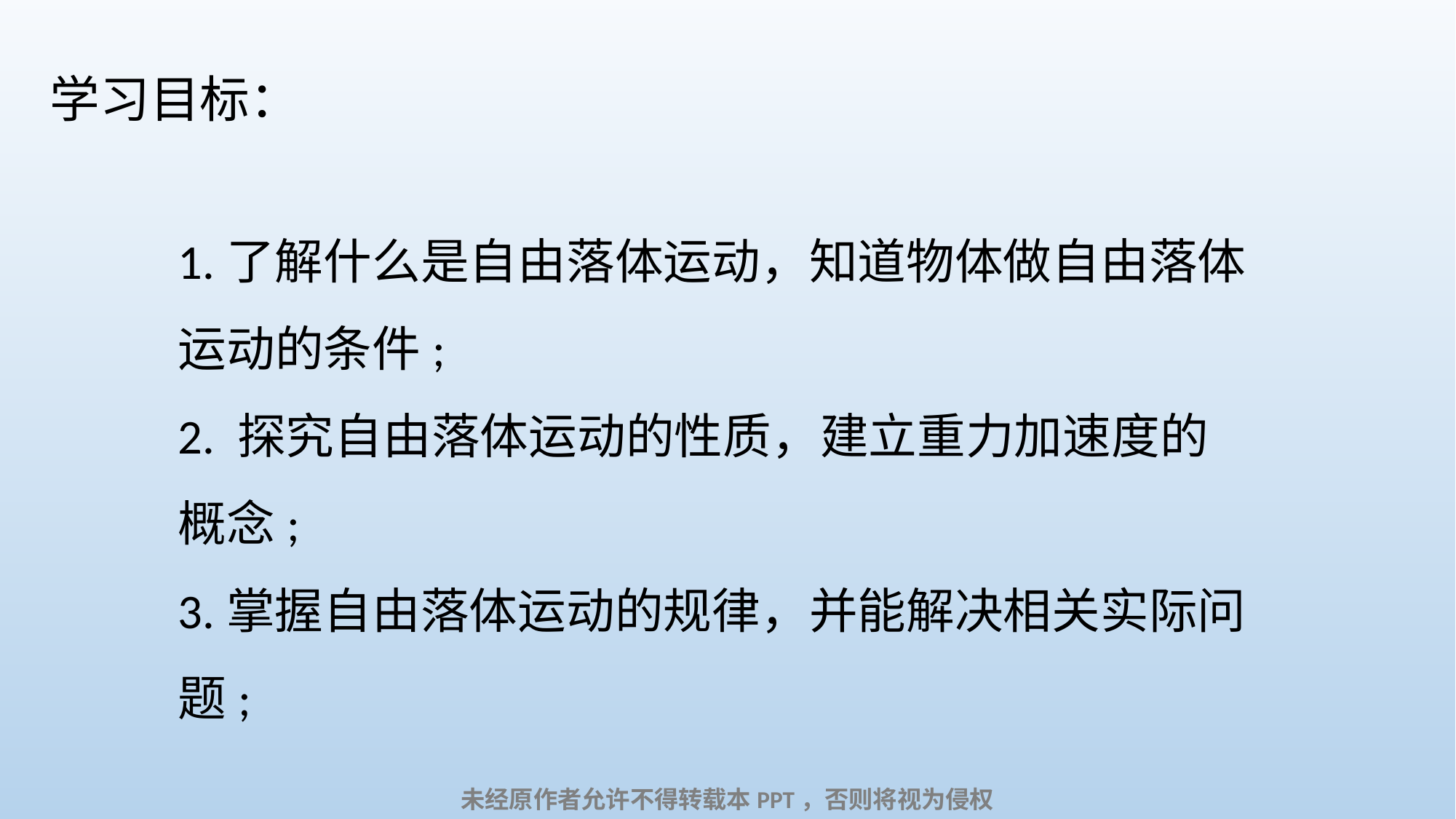

学习目标：
1.了解什么是自由落体运动，知道物体做自由落体运动的条件;
2. 探究自由落体运动的性质，建立重力加速度的概念;
3.掌握自由落体运动的规律，并能解决相关实际问题;